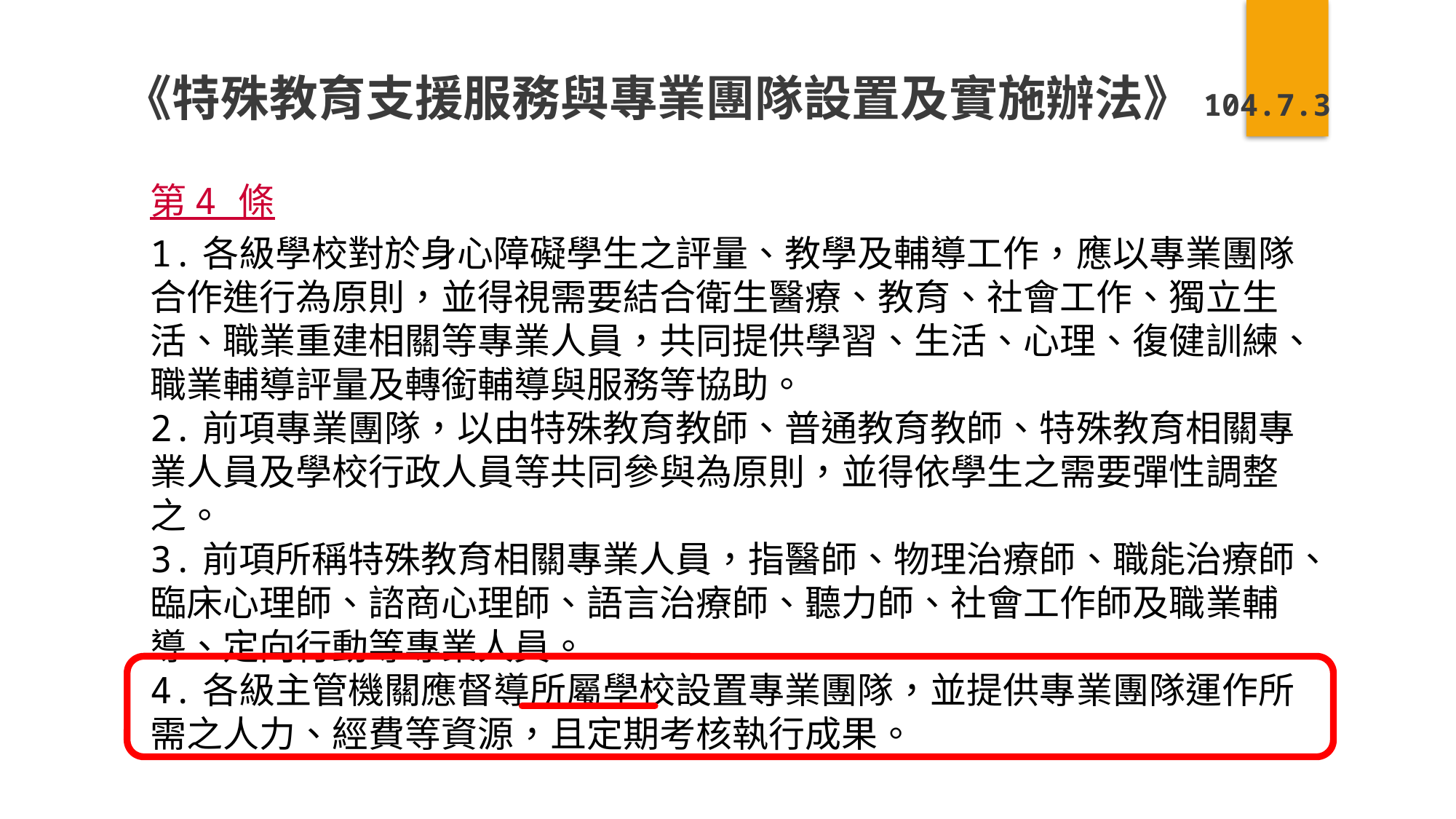

《特殊教育支援服務與專業團隊設置及實施辦法》104.7.3
第 4 條
1.各級學校對於身心障礙學生之評量、教學及輔導工作，應以專業團隊合作進行為原則，並得視需要結合衛生醫療、教育、社會工作、獨立生活、職業重建相關等專業人員，共同提供學習、生活、心理、復健訓練、職業輔導評量及轉銜輔導與服務等協助。
2.前項專業團隊，以由特殊教育教師、普通教育教師、特殊教育相關專業人員及學校行政人員等共同參與為原則，並得依學生之需要彈性調整之。
3.前項所稱特殊教育相關專業人員，指醫師、物理治療師、職能治療師、臨床心理師、諮商心理師、語言治療師、聽力師、社會工作師及職業輔導、定向行動等專業人員。
4.各級主管機關應督導所屬學校設置專業團隊，並提供專業團隊運作所需之人力、經費等資源，且定期考核執行成果。